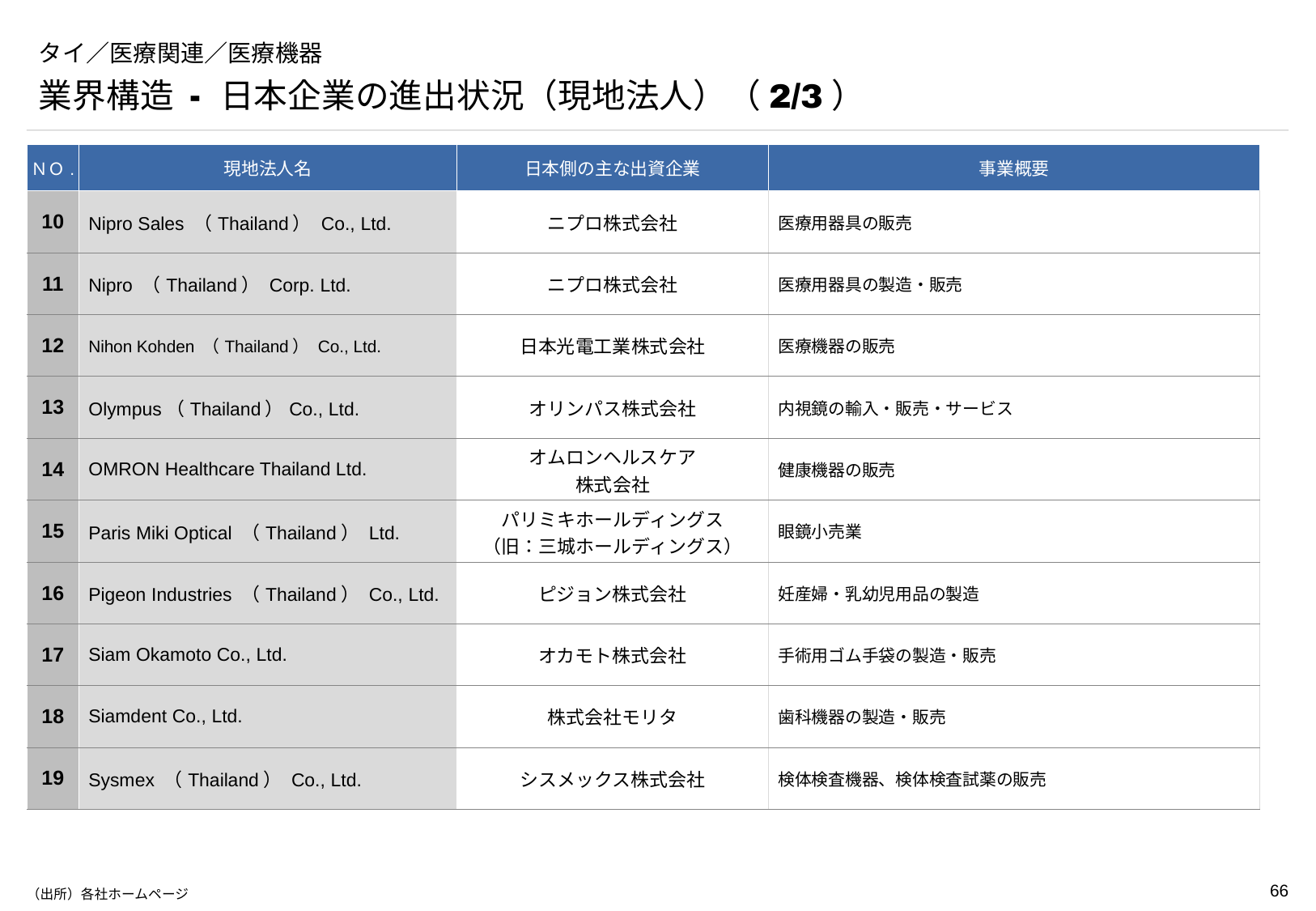

# タイ／医療関連／医療機器
業界構造 - 日本企業の進出状況（現地法人）（2/3）
| ＮＯ. | 現地法人名 | 日本側の主な出資企業 | 事業概要 |
| --- | --- | --- | --- |
| 10 | Nipro Sales （Thailand） Co., Ltd. | ニプロ株式会社 | 医療用器具の販売 |
| 11 | Nipro （Thailand） Corp. Ltd. | ニプロ株式会社 | 医療用器具の製造・販売 |
| 12 | Nihon Kohden （Thailand） Co., Ltd. | 日本光電工業株式会社 | 医療機器の販売 |
| 13 | Olympus（Thailand）Co., Ltd. | オリンパス株式会社 | 内視鏡の輸入・販売・サービス |
| 14 | OMRON Healthcare Thailand Ltd. | オムロンヘルスケア 株式会社 | 健康機器の販売 |
| 15 | Paris Miki Optical （Thailand） Ltd. | パリミキホールディングス （旧：三城ホールディングス） | 眼鏡小売業 |
| 16 | Pigeon Industries （Thailand） Co., Ltd. | ピジョン株式会社 | 妊産婦・乳幼児用品の製造 |
| 17 | Siam Okamoto Co., Ltd. | オカモト株式会社 | 手術用ゴム手袋の製造・販売 |
| 18 | Siamdent Co., Ltd. | 株式会社モリタ | 歯科機器の製造・販売 |
| 19 | Sysmex （Thailand） Co., Ltd. | シスメックス株式会社 | 検体検査機器、検体検査試薬の販売 |
（出所）各社ホームページ